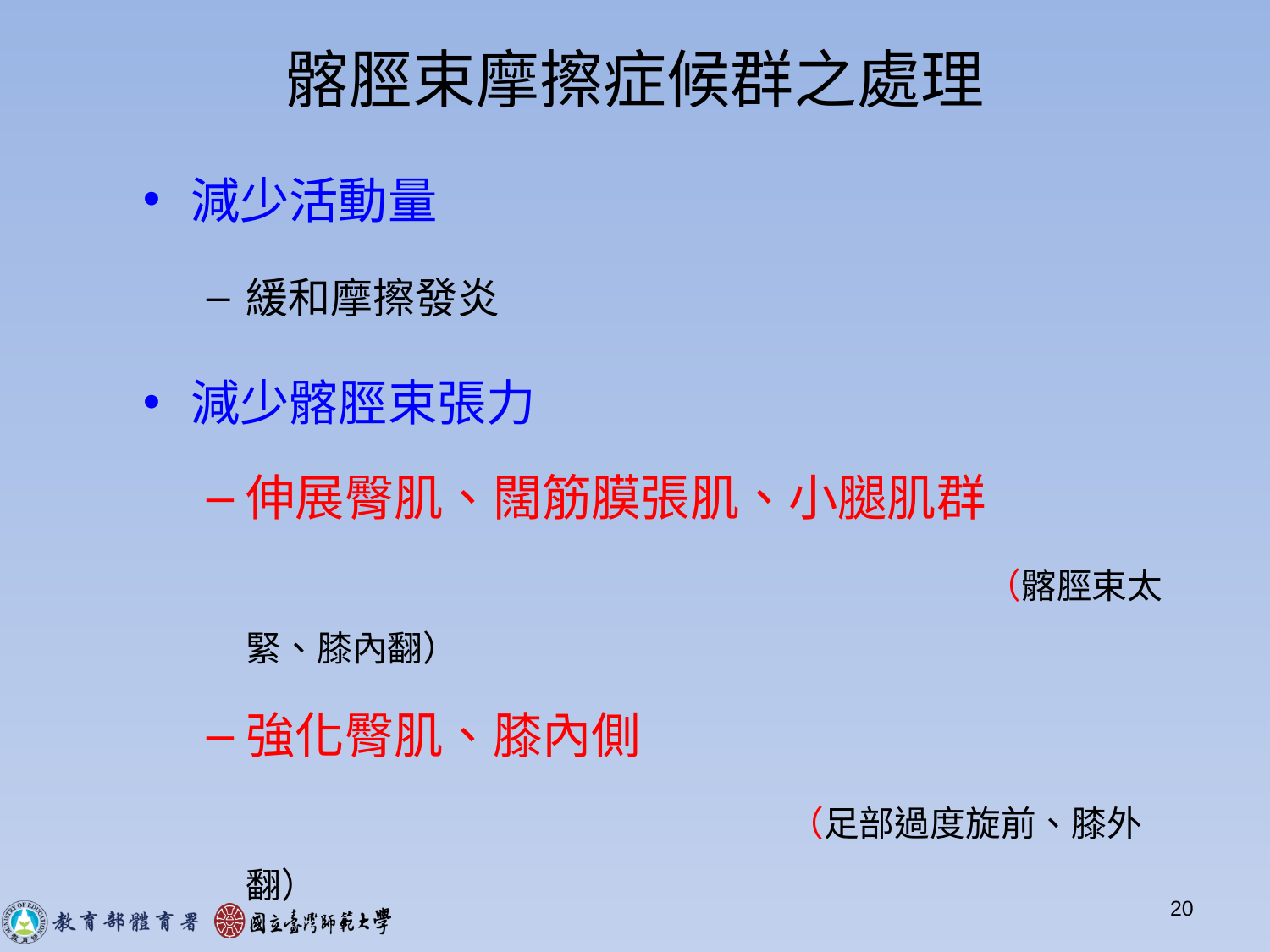

20
# 髂脛束摩擦症候群之處理
減少活動量
緩和摩擦發炎
減少髂脛束張力
伸展臀肌、闊筋膜張肌、小腿肌群　　　　　　　　　　　　　　　　　　（髂脛束太緊、膝內翻）
強化臀肌、膝內側　　　　　　　　　　　　　　　　　　　　　（足部過度旋前、膝外翻）